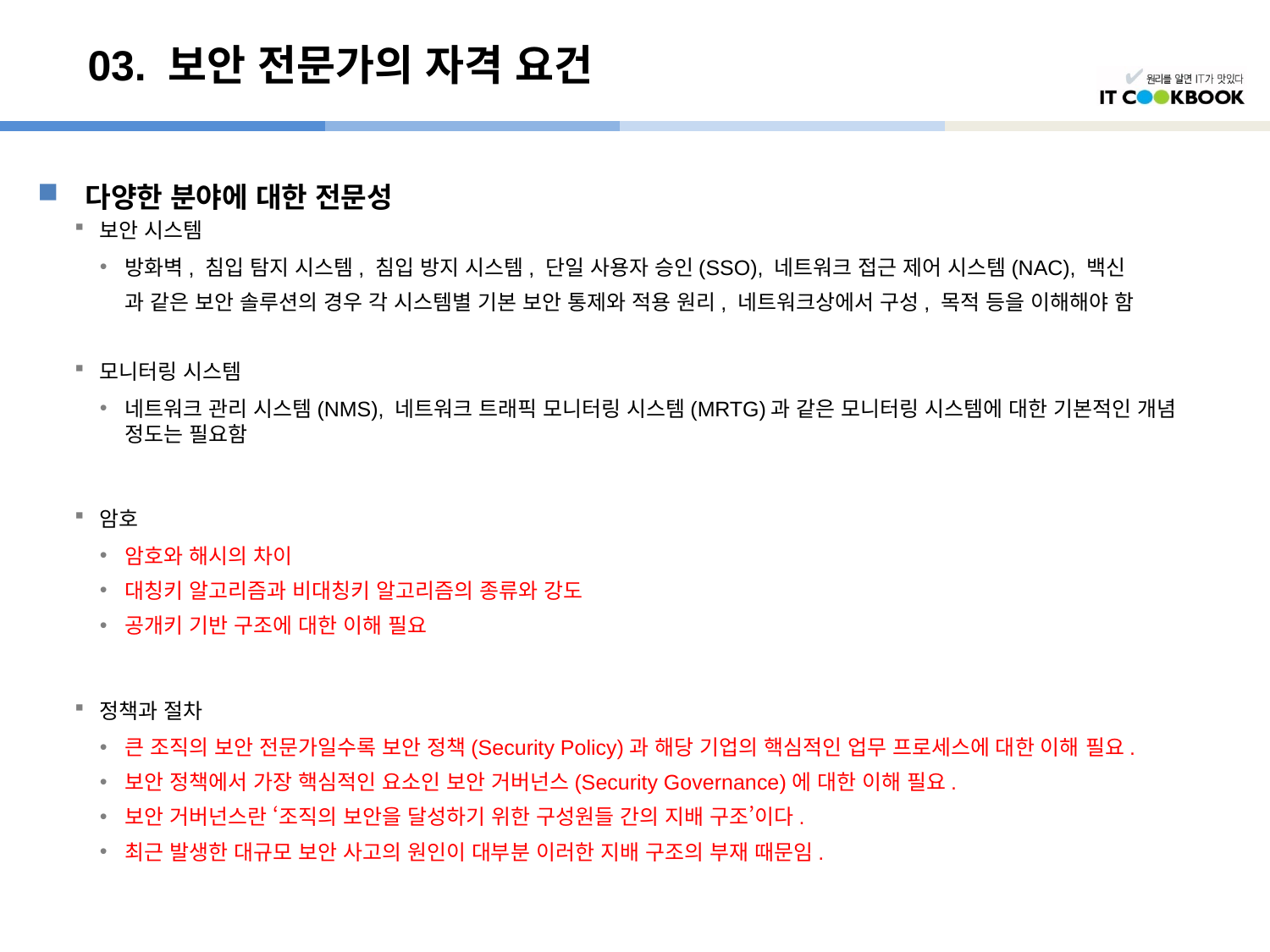

# 03. 보안 전문가의 자격 요건
다양한 분야에 대한 전문성
보안 시스템
방화벽, 침입 탐지 시스템, 침입 방지 시스템, 단일 사용자 승인(SSO), 네트워크 접근 제어 시스템(NAC), 백신
	과 같은 보안 솔루션의 경우 각 시스템별 기본 보안 통제와 적용 원리, 네트워크상에서 구성, 목적 등을 이해해야 함

모니터링 시스템
네트워크 관리 시스템(NMS), 네트워크 트래픽 모니터링 시스템(MRTG)과 같은 모니터링 시스템에 대한 기본적인 개념 정도는 필요함

암호
암호와 해시의 차이
대칭키 알고리즘과 비대칭키 알고리즘의 종류와 강도
공개키 기반 구조에 대한 이해 필요

정책과 절차
큰 조직의 보안 전문가일수록 보안 정책(Security Policy)과 해당 기업의 핵심적인 업무 프로세스에 대한 이해 필요.
보안 정책에서 가장 핵심적인 요소인 보안 거버넌스(Security Governance)에 대한 이해 필요.
보안 거버넌스란 ‘조직의 보안을 달성하기 위한 구성원들 간의 지배 구조’이다.
최근 발생한 대규모 보안 사고의 원인이 대부분 이러한 지배 구조의 부재 때문임.